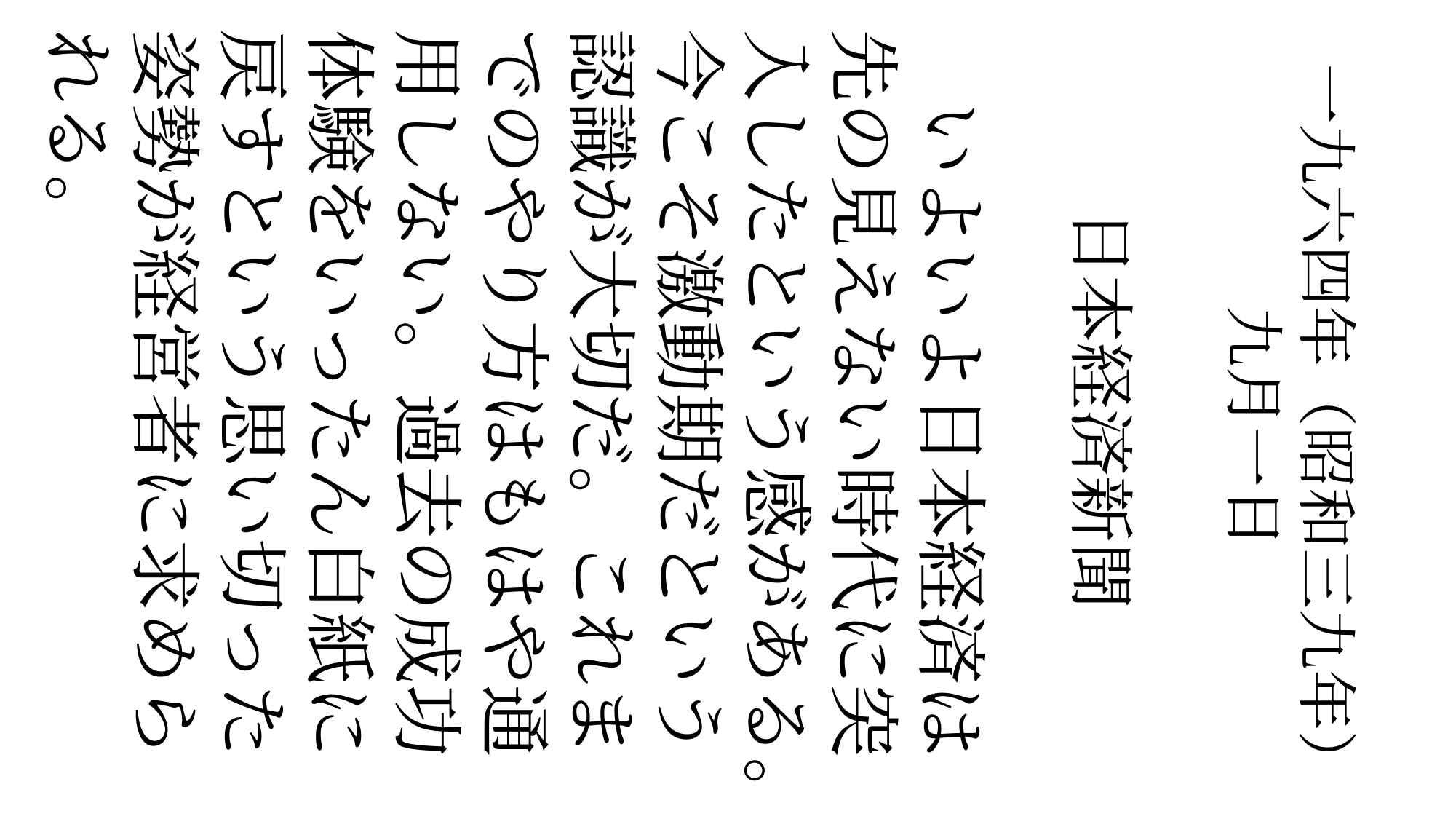

一九六四年（昭和三九年）
九月一日
　いよいよ日本経済は先の見えない時代に突入したという感がある。今こそ激動期だという認識が大切だ。これまでのやり方はもはや通用しない。過去の成功体験をいったん白紙に戻すという思い切った姿勢が経営者に求められる。
日本経済新聞